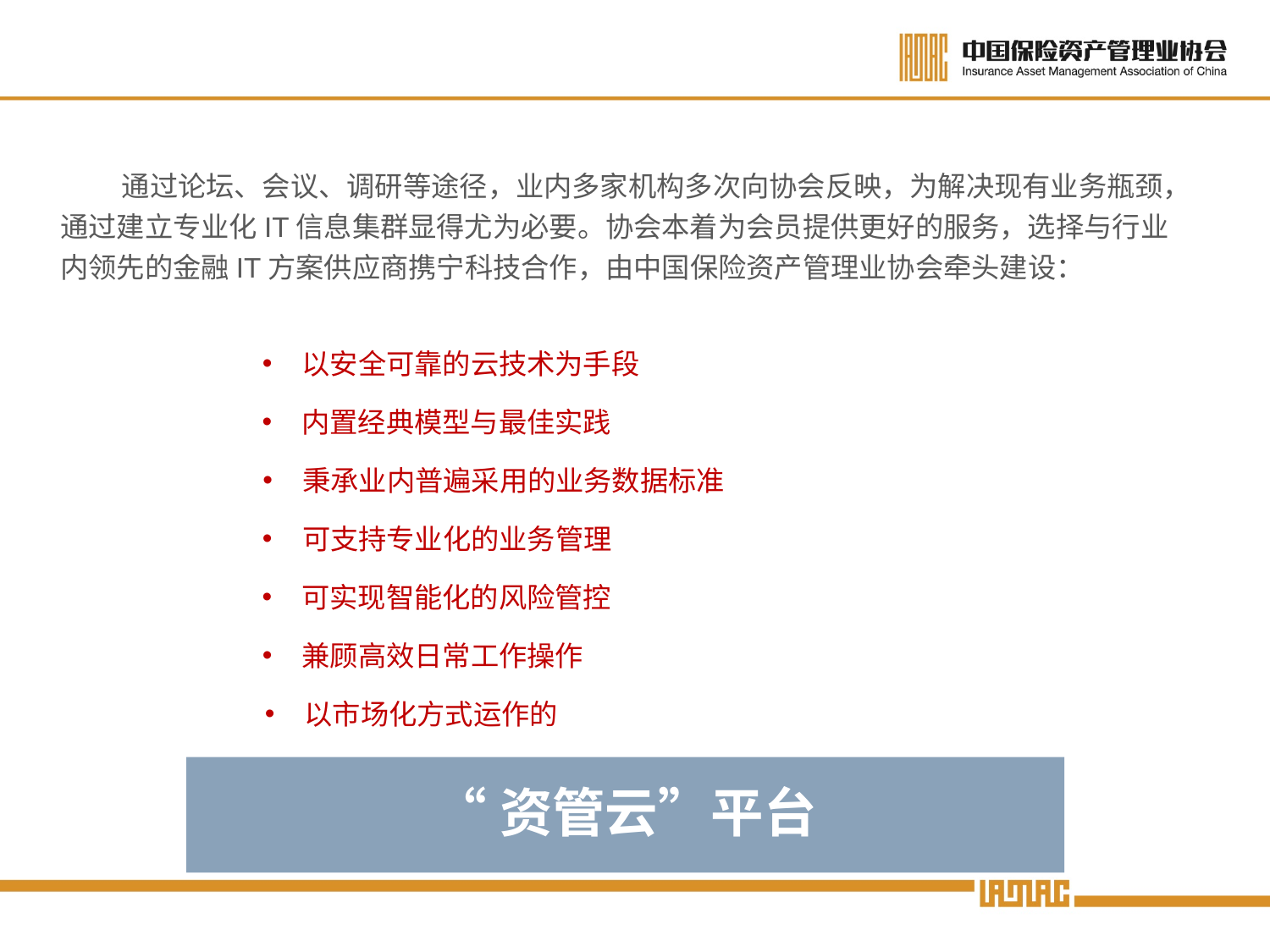

通过论坛、会议、调研等途径，业内多家机构多次向协会反映，为解决现有业务瓶颈，通过建立专业化IT信息集群显得尤为必要。协会本着为会员提供更好的服务，选择与行业内领先的金融IT方案供应商携宁科技合作，由中国保险资产管理业协会牵头建设：
以安全可靠的云技术为手段
内置经典模型与最佳实践
秉承业内普遍采用的业务数据标准
可支持专业化的业务管理
可实现智能化的风险管控
兼顾高效日常工作操作
以市场化方式运作的
“资管云”平台